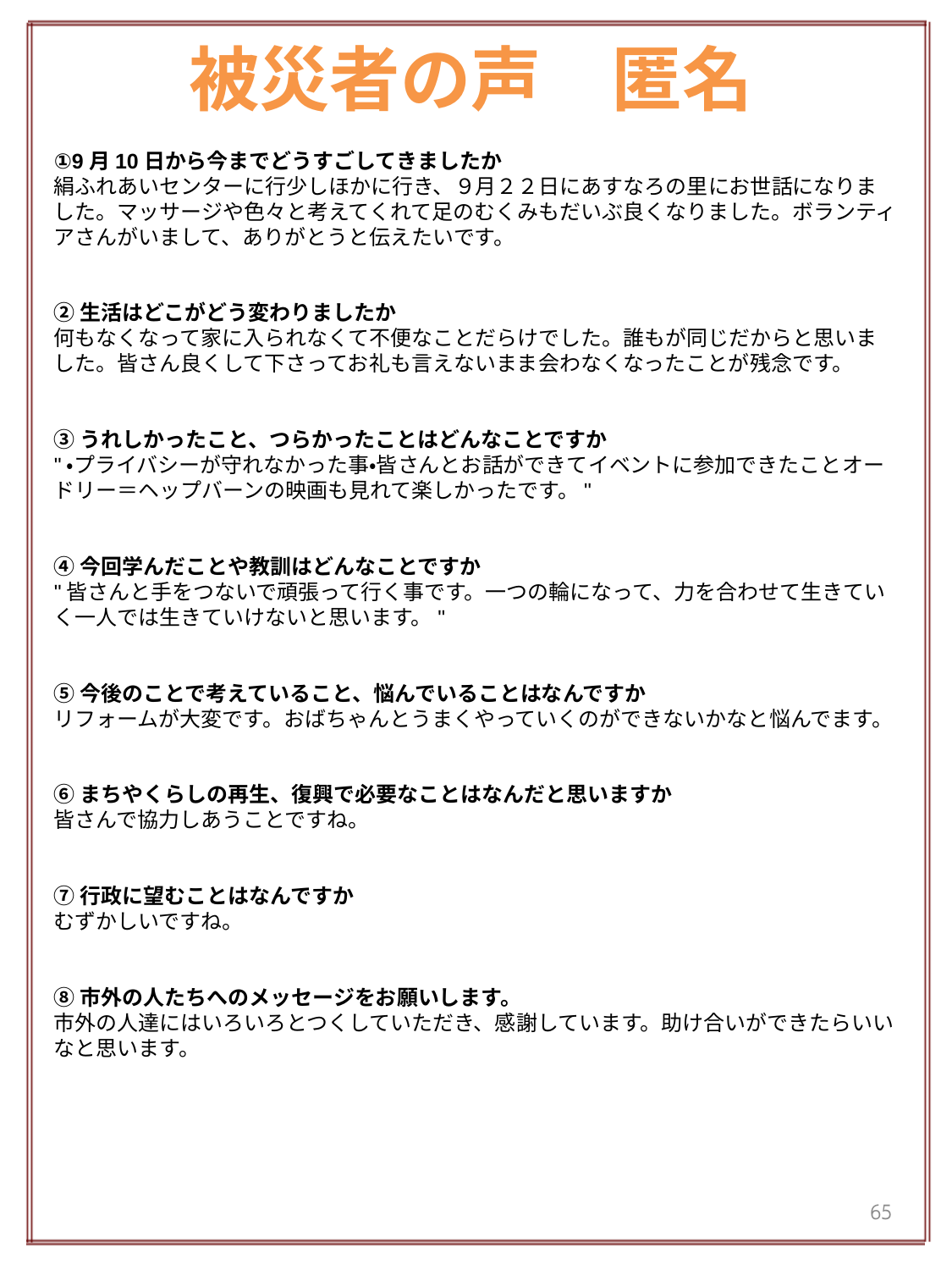

# 被災者の声　匿名
①9月10日から今までどうすごしてきましたか
絹ふれあいセンターに行少しほかに行き、９月２２日にあすなろの里にお世話になりました。マッサージや色々と考えてくれて足のむくみもだいぶ良くなりました。ボランティアさんがいまして、ありがとうと伝えたいです。

②生活はどこがどう変わりましたか
何もなくなって家に入られなくて不便なことだらけでした。誰もが同じだからと思いました。皆さん良くして下さってお礼も言えないまま会わなくなったことが残念です。

③うれしかったこと、つらかったことはどんなことですか
"・プライバシーが守れなかった事・皆さんとお話ができてイベントに参加できたことオードリー＝ヘップバーンの映画も見れて楽しかったです。"

④今回学んだことや教訓はどんなことですか
"皆さんと手をつないで頑張って行く事です。一つの輪になって、力を合わせて生きていく一人では生きていけないと思います。"

⑤今後のことで考えていること、悩んでいることはなんですか
リフォームが大変です。おばちゃんとうまくやっていくのができないかなと悩んでます。

⑥まちやくらしの再生、復興で必要なことはなんだと思いますか
皆さんで協力しあうことですね。

⑦行政に望むことはなんですか
むずかしいですね。

⑧市外の人たちへのメッセージをお願いします。
市外の人達にはいろいろとつくしていただき、感謝しています。助け合いができたらいいなと思います。

65